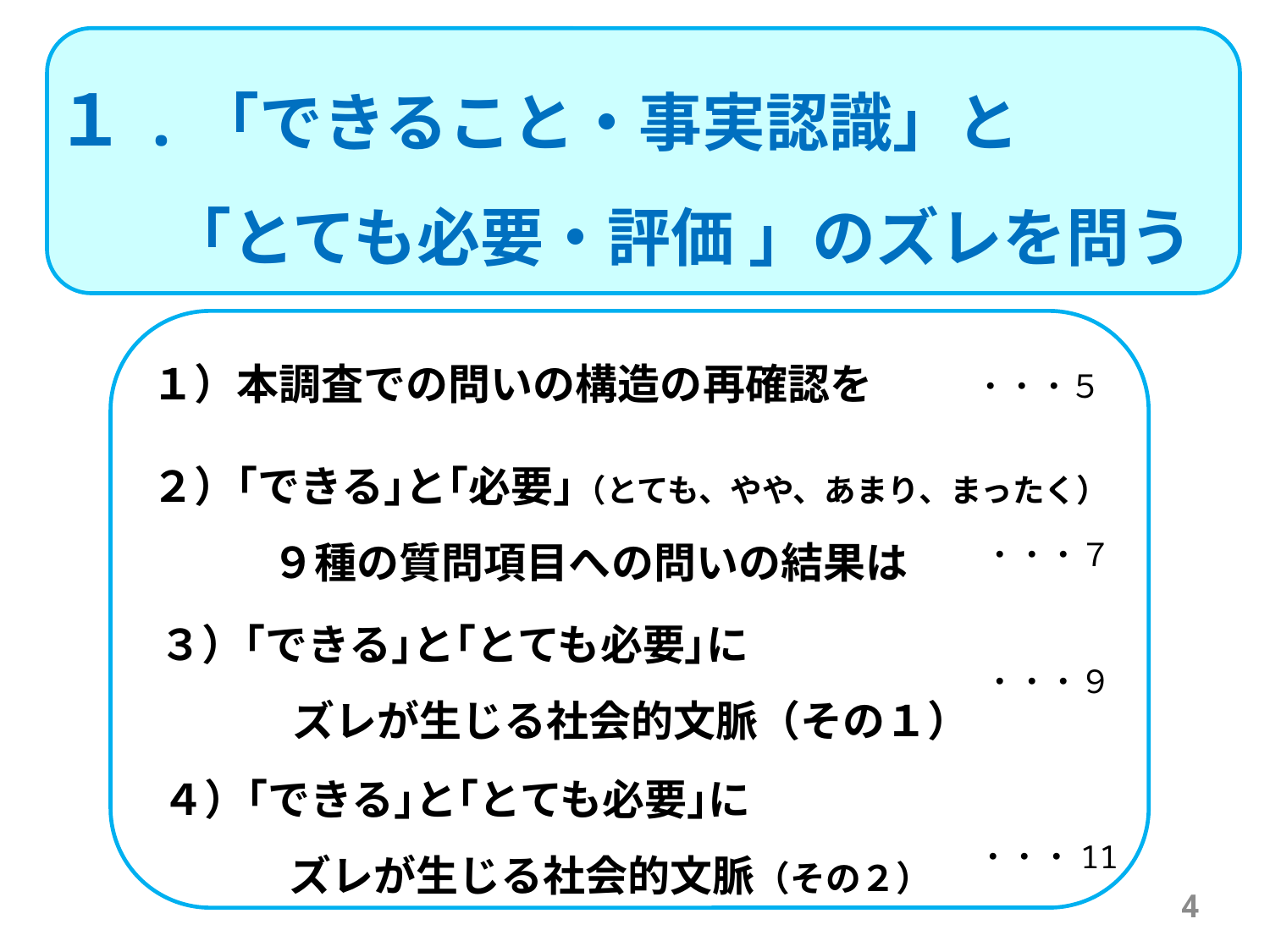

１.「できること・事実認識」と
　　「とても必要・評価 」のズレを問う

１）本調査での問いの構造の再確認を
・・・５
２）｢できる｣と｢必要｣（とても、やや、あまり、まったく）
　　　　９種の質問項目への問いの結果は
・・・７
　３）｢できる｣と｢とても必要｣に
　　　　ズレが生じる社会的文脈（その１）
・・・９
４）｢できる｣と｢とても必要｣に
　　　ズレが生じる社会的文脈（その２）
・・・11
4